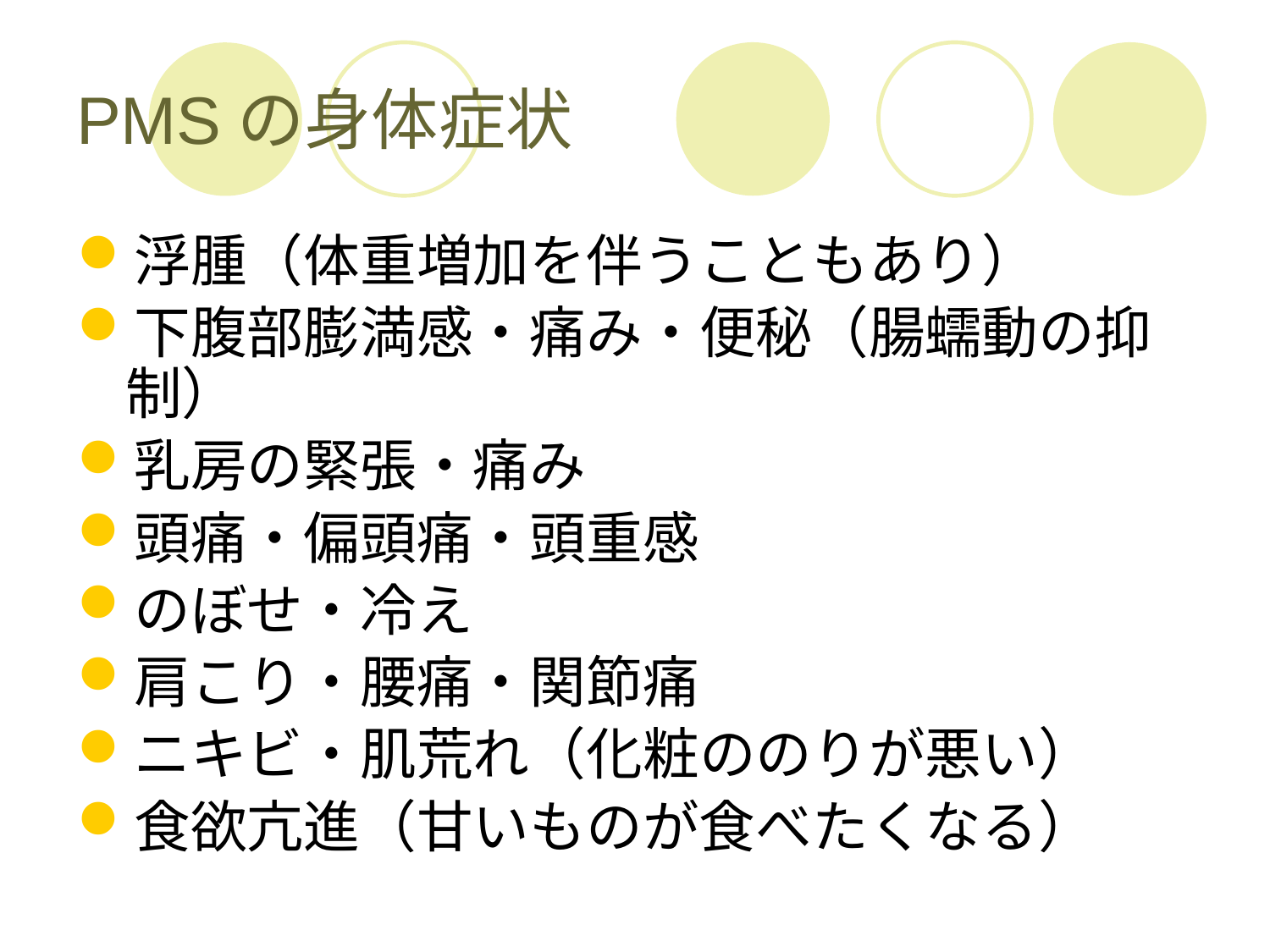

# PMSの身体症状
浮腫（体重増加を伴うこともあり）
下腹部膨満感・痛み・便秘（腸蠕動の抑制）
乳房の緊張・痛み
頭痛・偏頭痛・頭重感
のぼせ・冷え
肩こり・腰痛・関節痛
ニキビ・肌荒れ（化粧ののりが悪い）
食欲亢進（甘いものが食べたくなる）